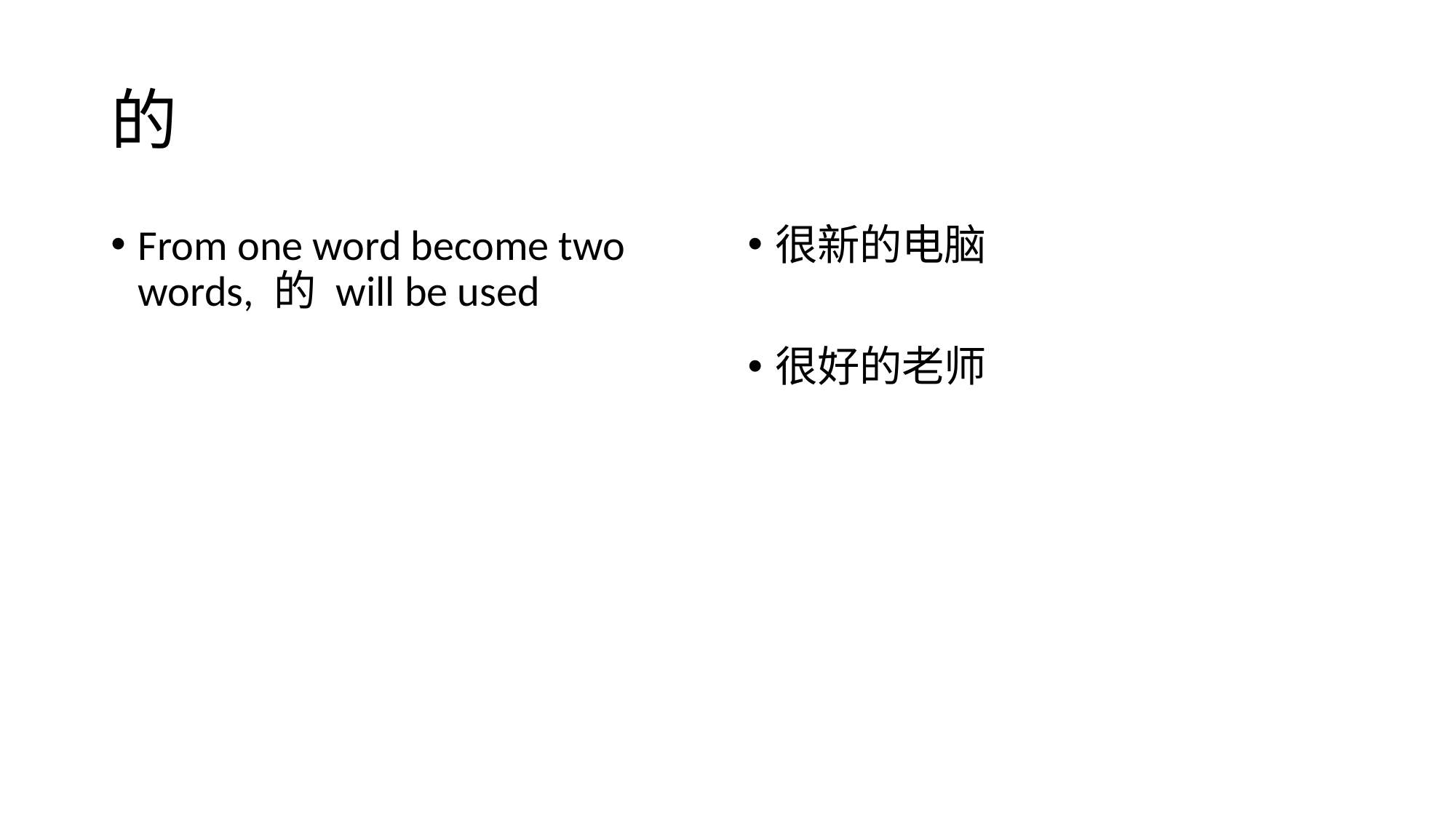

# 的
From one word become two words, 的 will be used

很新的电脑

很好的老师